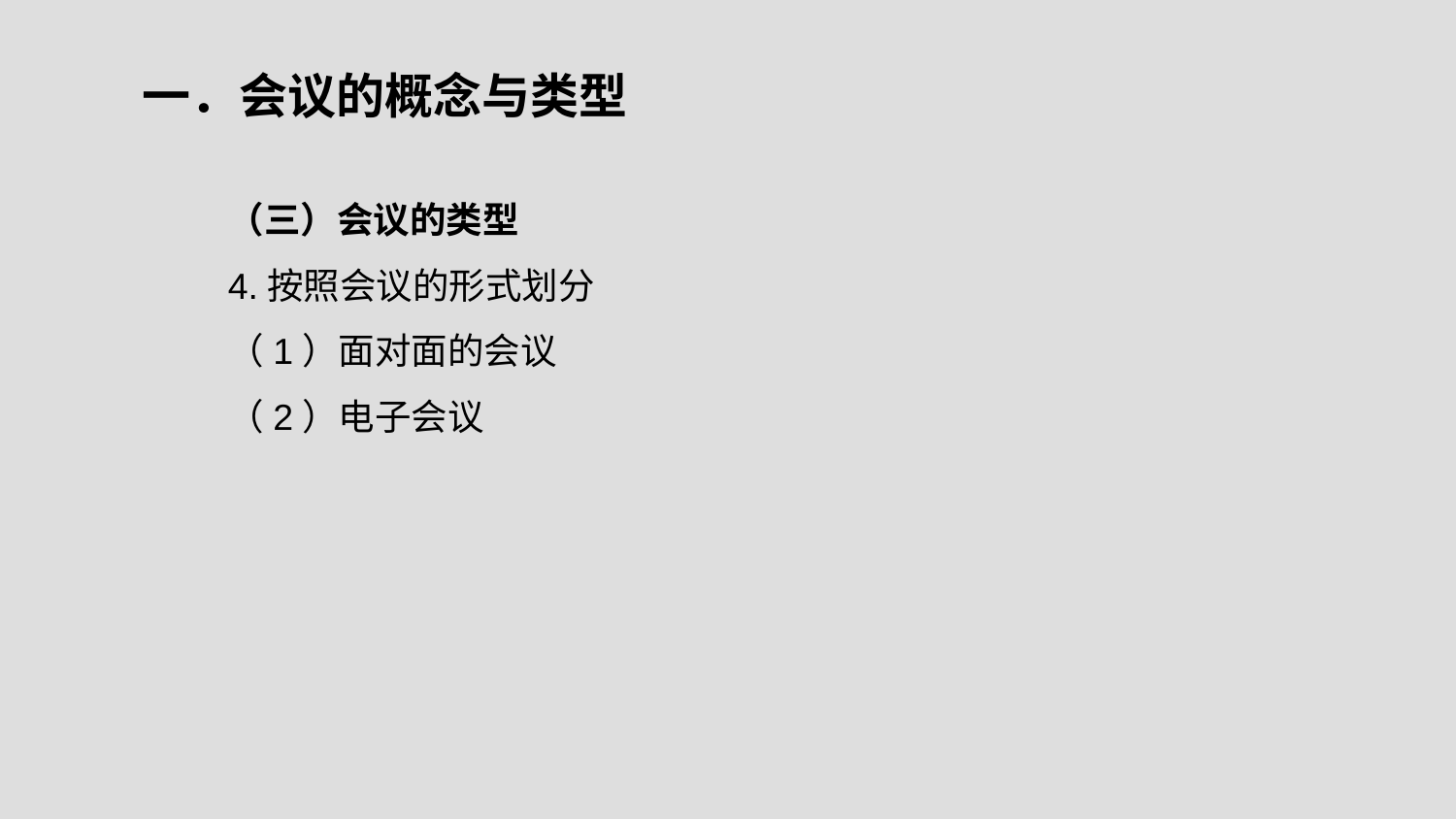

# 一．会议的概念与类型
（三）会议的类型
4.按照会议的形式划分
（1）面对面的会议
（2）电子会议